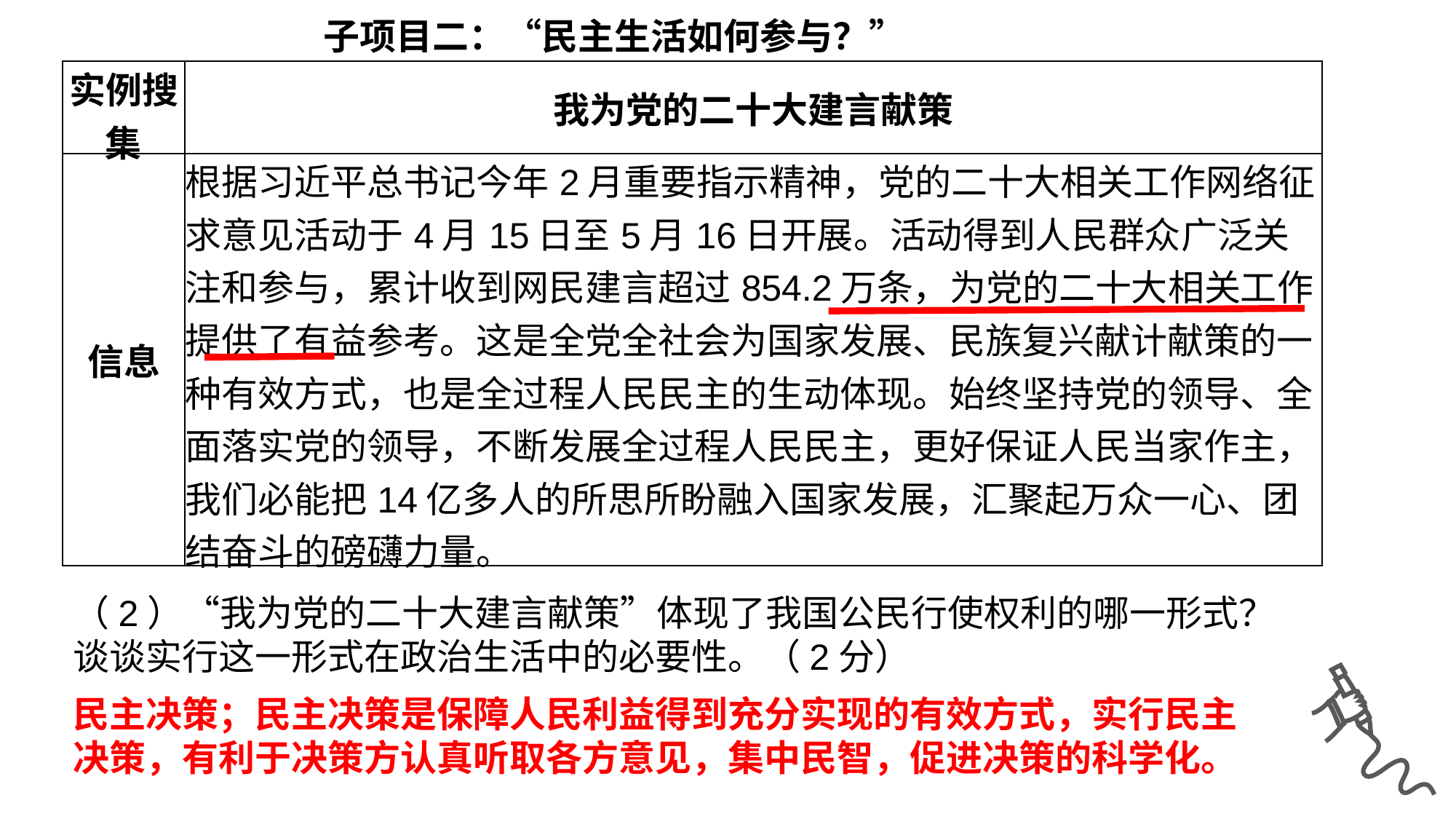

子项目二：“民主生活如何参与？”
| 实例搜集 | 我为党的二十大建言献策 |
| --- | --- |
| 信息 | 根据习近平总书记今年2月重要指示精神，党的二十大相关工作网络征求意见活动于4月15日至5月16日开展。活动得到人民群众广泛关注和参与，累计收到网民建言超过854.2万条，为党的二十大相关工作提供了有益参考。这是全党全社会为国家发展、民族复兴献计献策的一种有效方式，也是全过程人民民主的生动体现。始终坚持党的领导、全面落实党的领导，不断发展全过程人民民主，更好保证人民当家作主，我们必能把14亿多人的所思所盼融入国家发展，汇聚起万众一心、团结奋斗的磅礴力量。 |

（2）“我为党的二十大建言献策”体现了我国公民行使权利的哪一形式？谈谈实行这一形式在政治生活中的必要性。（2分）

民主决策；民主决策是保障人民利益得到充分实现的有效方式，实行民主决策，有利于决策方认真听取各方意见，集中民智，促进决策的科学化。